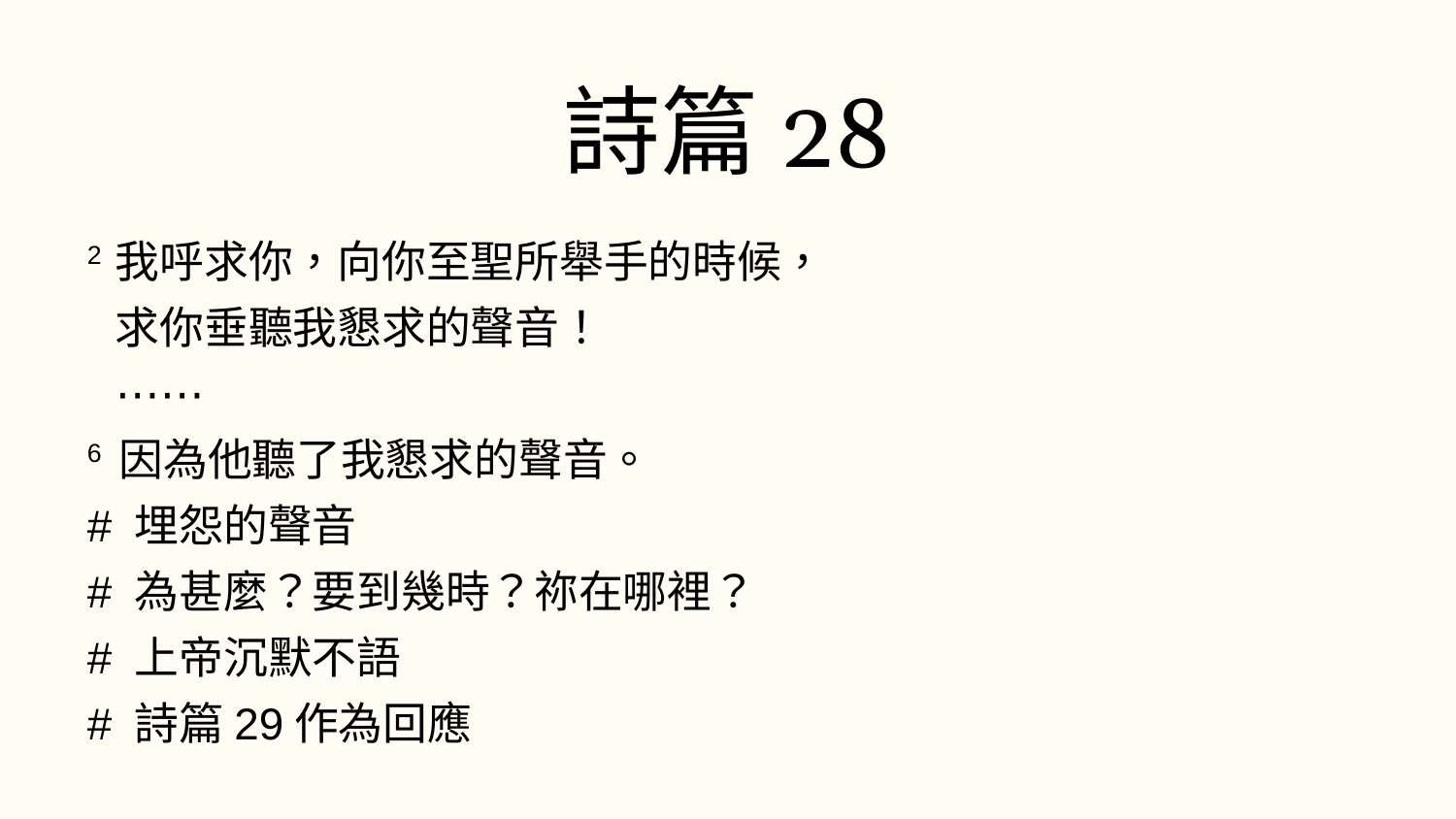

詩篇28
2	我呼求你，向你至聖所舉手的時候，
	求你垂聽我懇求的聲音！
	⋯⋯
6 因為他聽了我懇求的聲音。
# 埋怨的聲音
# 為甚麼？要到幾時？祢在哪裡？
# 上帝沉默不語
# 詩篇29作為回應